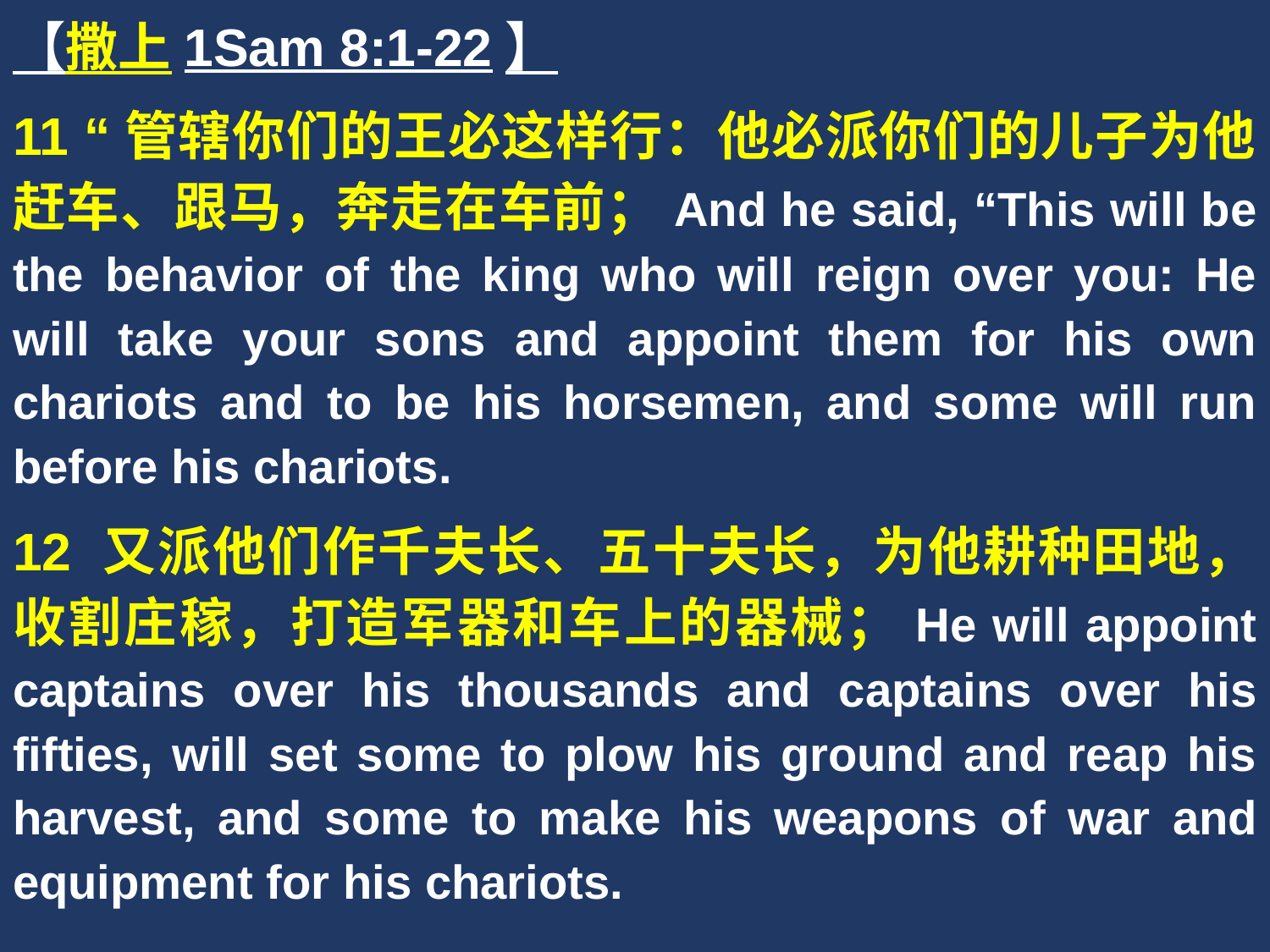

【撒上1Sam 8:1-22】
11 “管辖你们的王必这样行：他必派你们的儿子为他赶车、跟马，奔走在车前；And he said, “This will be the behavior of the king who will reign over you: He will take your sons and appoint them for his own chariots and to be his horsemen, and some will run before his chariots.
12 又派他们作千夫长、五十夫长，为他耕种田地，收割庄稼，打造军器和车上的器械；He will appoint captains over his thousands and captains over his fifties, will set some to plow his ground and reap his harvest, and some to make his weapons of war and equipment for his chariots.